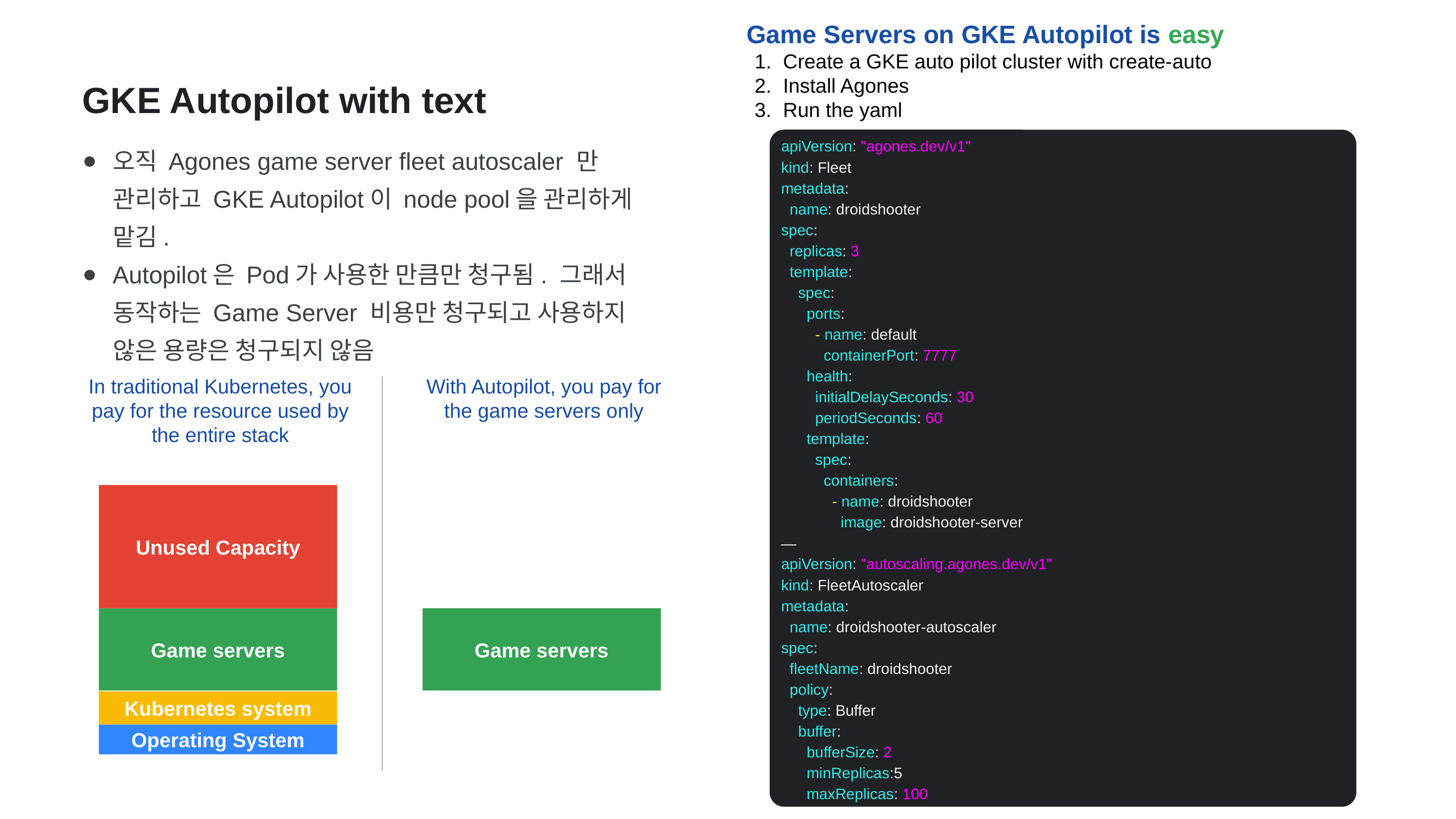

Game Servers on GKE Autopilot is easy
Create a GKE auto pilot cluster with create-auto
Install Agones
Run the yaml
GKE Autopilot with text
apiVersion: "agones.dev/v1"
kind: Fleet
metadata:
  name: droidshooter
spec:
  replicas: 3
  template:
    spec:
      ports:
        - name: default
          containerPort: 7777
      health:
        initialDelaySeconds: 30
        periodSeconds: 60
      template:
        spec:
          containers:
            - name: droidshooter
              image: droidshooter-server
—
apiVersion: "autoscaling.agones.dev/v1"
kind: FleetAutoscaler
metadata:
  name: droidshooter-autoscaler
spec:
  fleetName: droidshooter
  policy:
    type: Buffer
    buffer:
      bufferSize: 2
      minReplicas:5
      maxReplicas: 100
오직 Agones game server fleet autoscaler 만 관리하고 GKE Autopilot이 node pool을 관리하게 맡김.
Autopilot은 Pod가 사용한 만큼만 청구됨. 그래서 동작하는 Game Server 비용만 청구되고 사용하지 않은 용량은 청구되지 않음
In traditional Kubernetes, you pay for the resource used by the entire stack
With Autopilot, you pay for the game servers only
Unused Capacity
Game servers
Game servers
Kubernetes system
Operating System